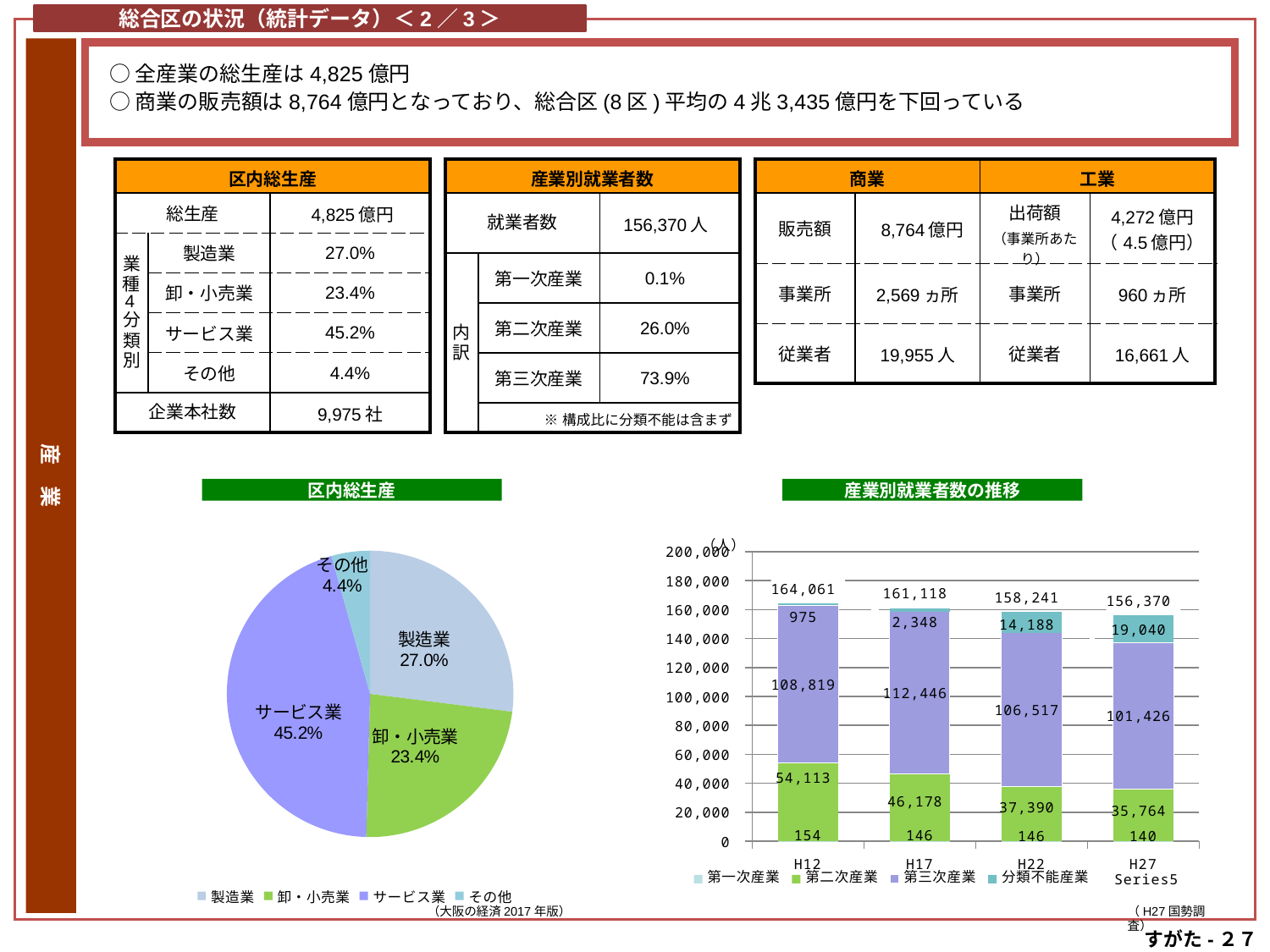

総合区の状況（統計データ）＜2／3＞

産　業

○全産業の総生産は4,825億円
○商業の販売額は8,764億円となっており、総合区(8区)平均の4兆3,435億円を下回っている
| 区内総生産 |  |  |
| --- | --- | --- |
| 総生産 |  | 4,825億円 |
| 業種4分類別 | 製造業 | 27.0% |
|  | 卸・小売業 | 23.4% |
|  | サービス業 | 45.2% |
|  | その他 | 4.4% |
| 企業本社数 |  | 9,975社 |
| 産業別就業者数 |  |  |
| --- | --- | --- |
| 就業者数 |  | 156,370人 |
| 内訳 | 第一次産業 | 0.1% |
|  | 第二次産業 | 26.0% |
|  | 第三次産業 | 73.9% |
|  | ※構成比に分類不能は含まず |  |
| 商業 |  | 工業 |  |
| --- | --- | --- | --- |
| 販売額 | 8,764億円 | 出荷額 （事業所あたり） | 4,272億円 （4.5億円） |
| 事業所 | 2,569ヵ所 | 事業所 | 960ヵ所 |
| 従業者 | 19,955人 | 従業者 | 16,661人 |
区内総生産
産業別就業者数の推移

### Chart

| Category | 業種別 |
|---|---|
| 製造業 | 0.2697382716844328 |
| 卸・小売業 | 0.234 |
| サービス業 | 0.45179488957672703 |
| その他 | 0.043525101209912785 |

### Chart

| Category | 第一次産業 | 第二次産業 | 第三次産業 | 分類不能産業 |  |
|---|---|---|---|---|---|
| H12 | 154.0 | 54113.0 | 108819.0 | 975.0 | 164061.0 |
| H17 | 146.0 | 46178.0 | 112446.0 | 2348.0 | 161118.0 |
| H22 | 146.0 | 37390.0 | 106517.0 | 14188.0 | 158241.0 |
| H27 | 140.0 | 35764.0 | 101426.0 | 19040.0 | 156370.0 |
（大阪の経済2017年版）
（H27国勢調査）
すがた-２７